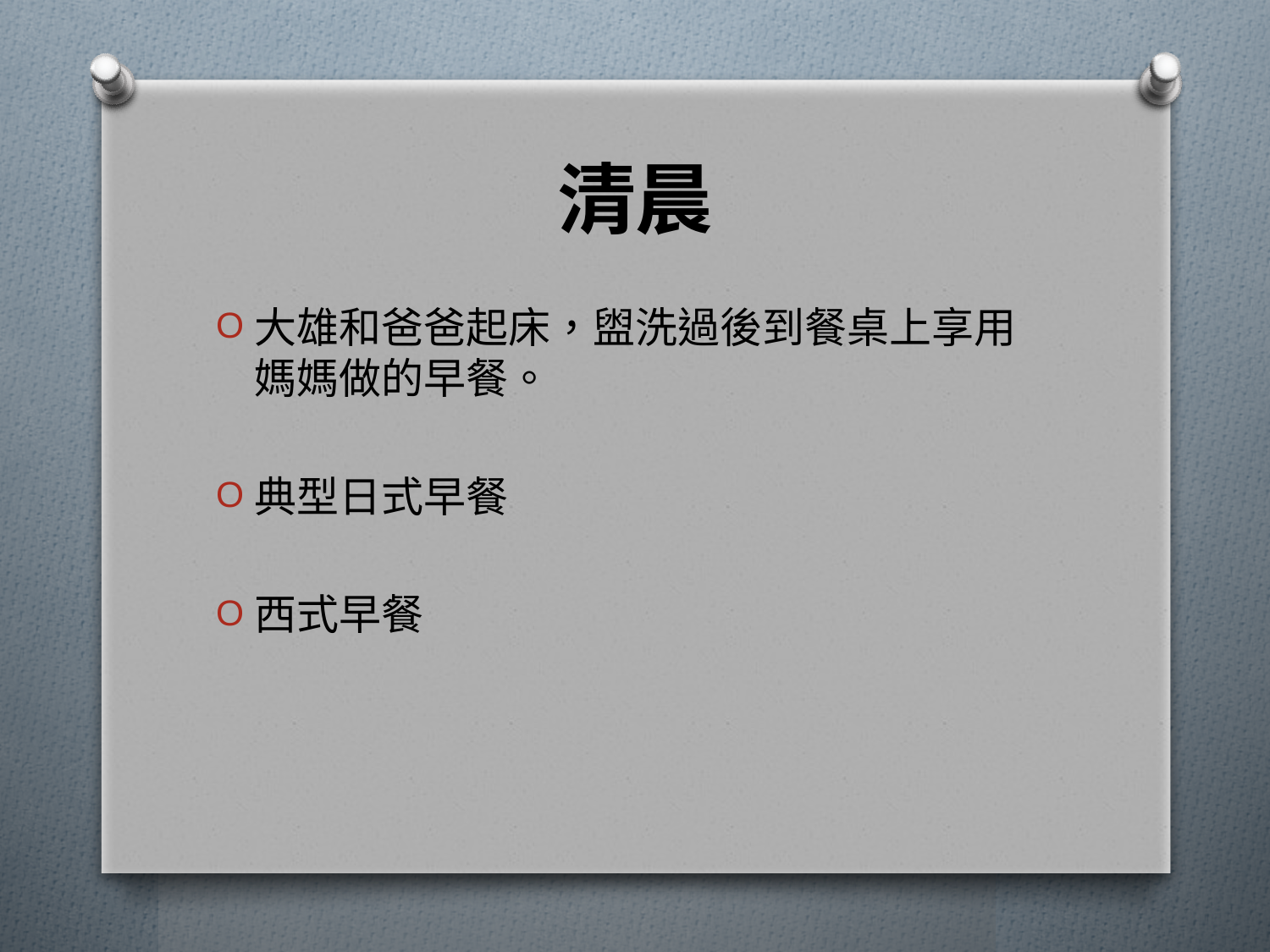

# 清晨
大雄和爸爸起床，盥洗過後到餐桌上享用媽媽做的早餐。

典型日式早餐

西式早餐